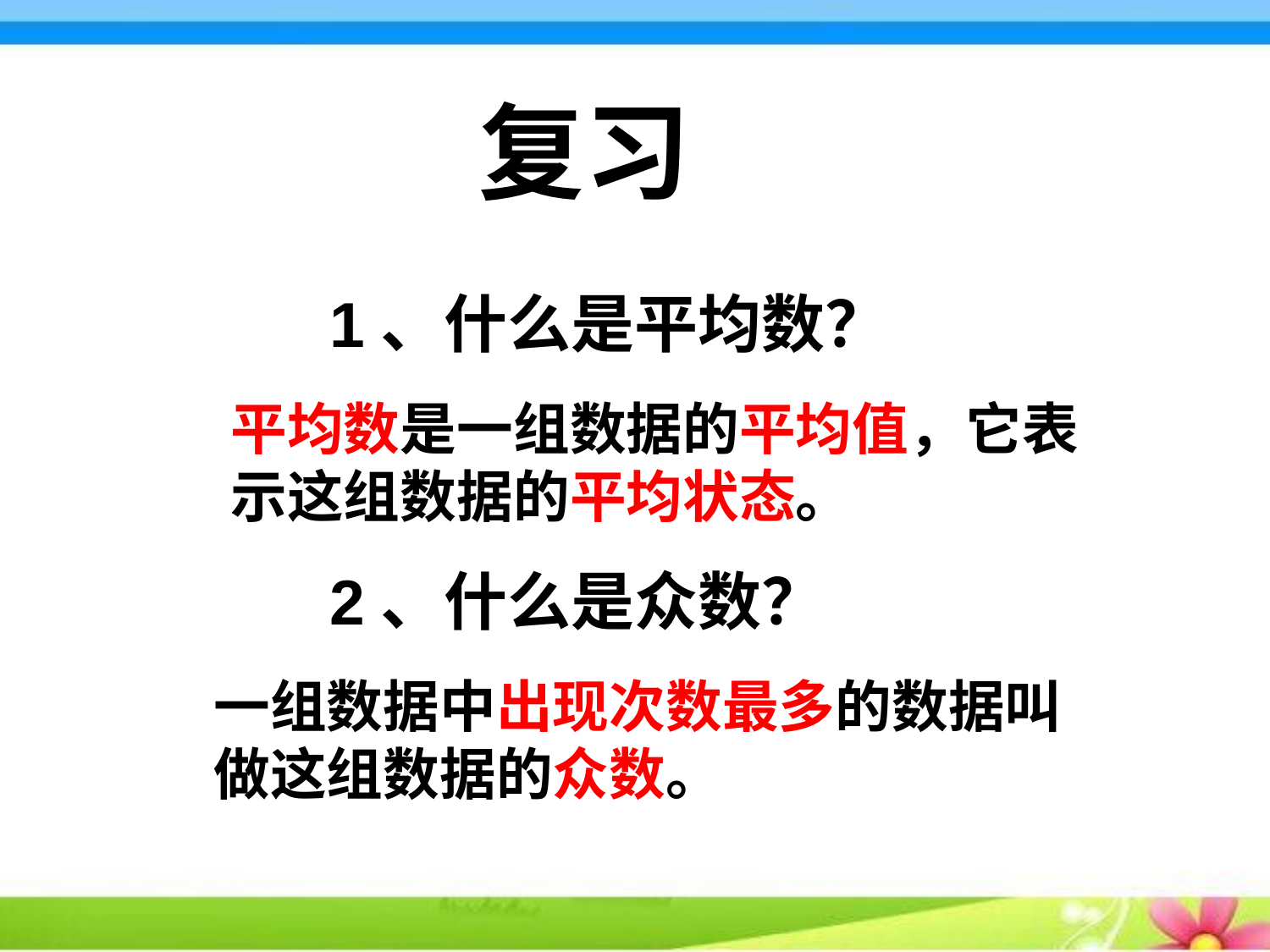

复习
1、什么是平均数？
平均数是一组数据的平均值，它表示这组数据的平均状态。
2、什么是众数？
一组数据中出现次数最多的数据叫做这组数据的众数。